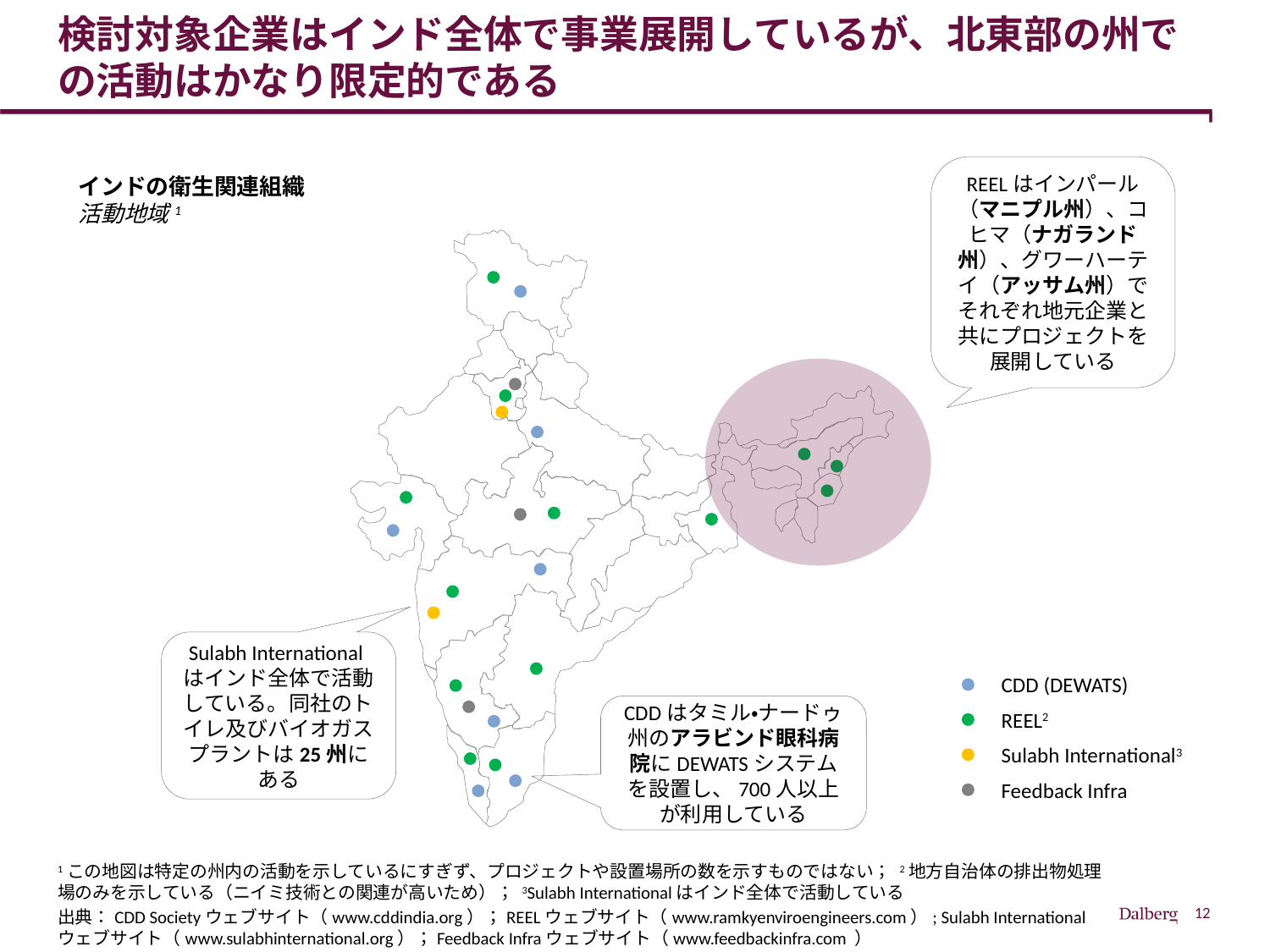

# 検討対象企業はインド全体で事業展開しているが、北東部の州での活動はかなり限定的である
REELはインパール（マニプル州）、コヒマ（ナガランド州）、グワーハーテイ（アッサム州）でそれぞれ地元企業と共にプロジェクトを展開している
インドの衛生関連組織
活動地域1

Sulabh Internationalはインド全体で活動している。同社のトイレ及びバイオガスプラントは25州にある

CDD (DEWATS)

REEL2

Sulabh International3

Feedback Infra

CDDはタミル・ナードゥ州のアラビンド眼科病院にDEWATSシステムを設置し、700人以上が利用している

1この地図は特定の州内の活動を示しているにすぎず、プロジェクトや設置場所の数を示すものではない； 2地方自治体の排出物処理場のみを示している（ニイミ技術との関連が高いため）； 3Sulabh Internationalはインド全体で活動している
出典：CDD Societyウェブサイト（www.cddindia.org）；REELウェブサイト（www.ramkyenviroengineers.com）; Sulabh Internationalウェブサイト（www.sulabhinternational.org）；Feedback Infraウェブサイト（www.feedbackinfra.com ）